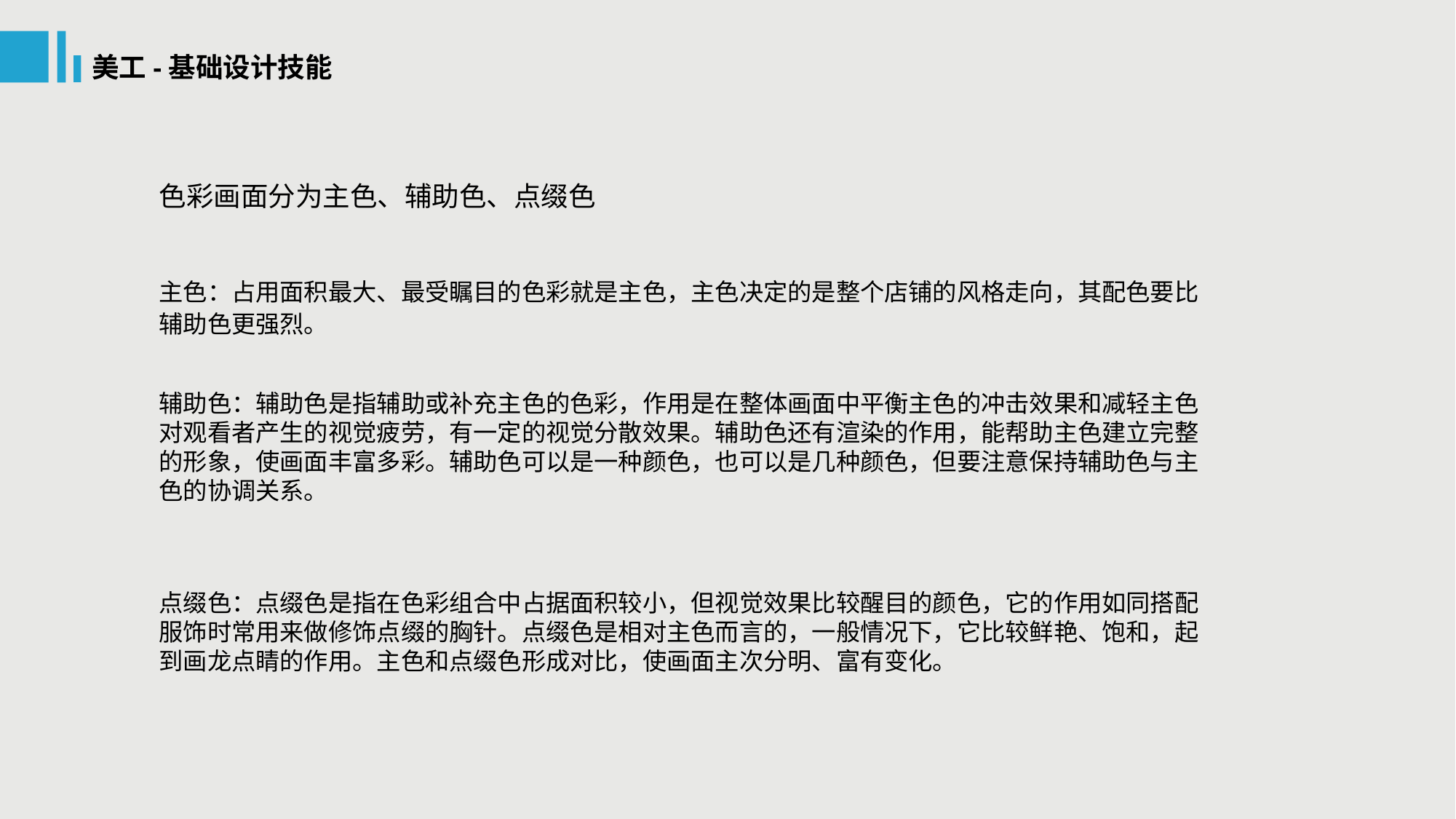

美工-基础设计技能
色彩画面分为主色、辅助色、点缀色
主色：占用面积最大、最受瞩目的色彩就是主色，主色决定的是整个店铺的风格走向，其配色要比
辅助色更强烈。
辅助色：辅助色是指辅助或补充主色的色彩，作用是在整体画面中平衡主色的冲击效果和减轻主色
对观看者产生的视觉疲劳，有一定的视觉分散效果。辅助色还有渲染的作用，能帮助主色建立完整
的形象，使画面丰富多彩。辅助色可以是一种颜色，也可以是几种颜色，但要注意保持辅助色与主
色的协调关系。
点缀色：点缀色是指在色彩组合中占据面积较小，但视觉效果比较醒目的颜色，它的作用如同搭配服饰时常用来做修饰点缀的胸针。点缀色是相对主色而言的，一般情况下，它比较鲜艳、饱和，起到画龙点睛的作用。主色和点缀色形成对比，使画面主次分明、富有变化。